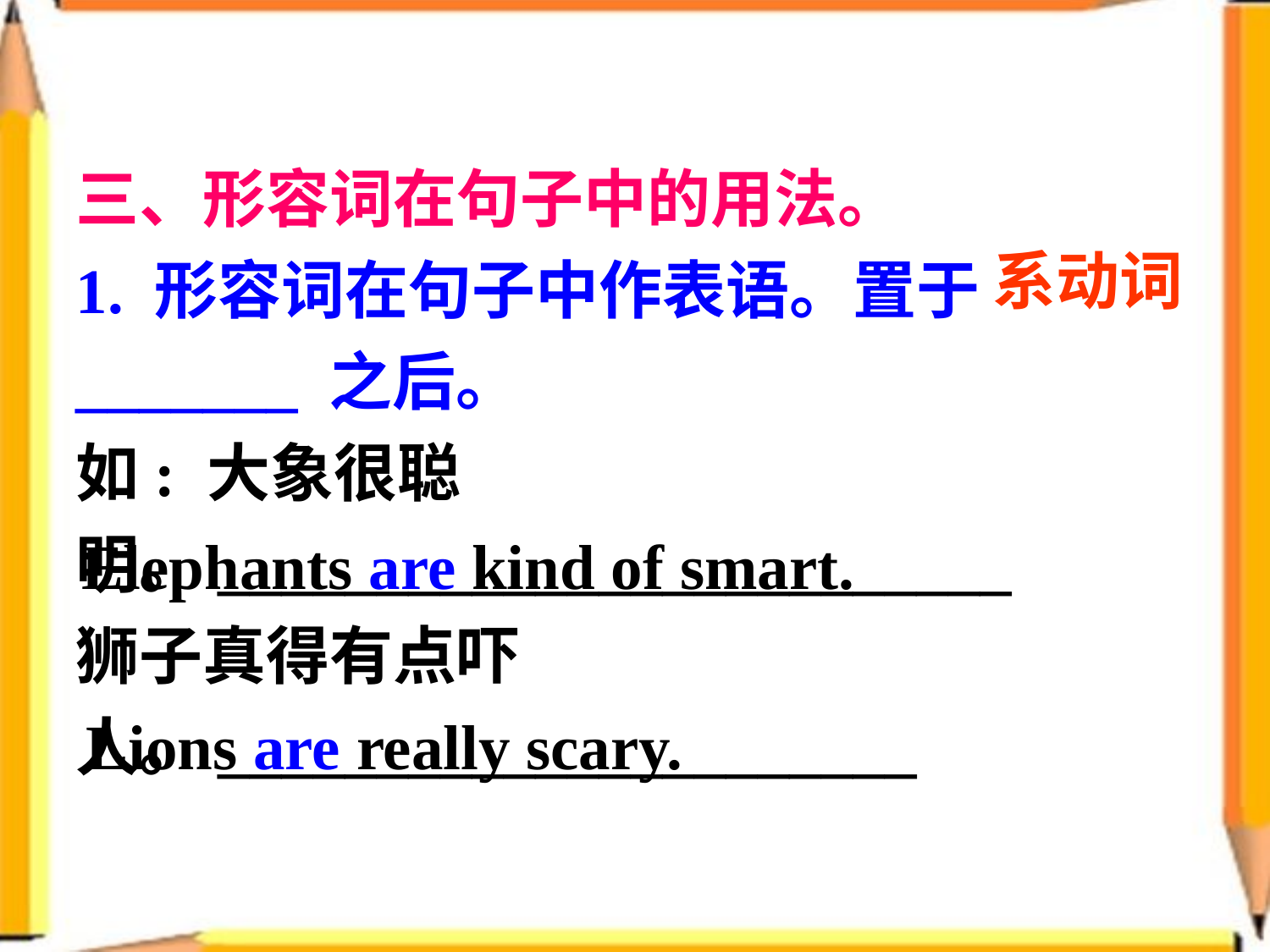

三、形容词在句子中的用法。
1. 形容词在句子中作表语。置于 _______ 之后。
如: 大象很聪明。_________________________
狮子真得有点吓人。______________________
系动词
 Elephants are kind of smart.
 Lions are really scary.